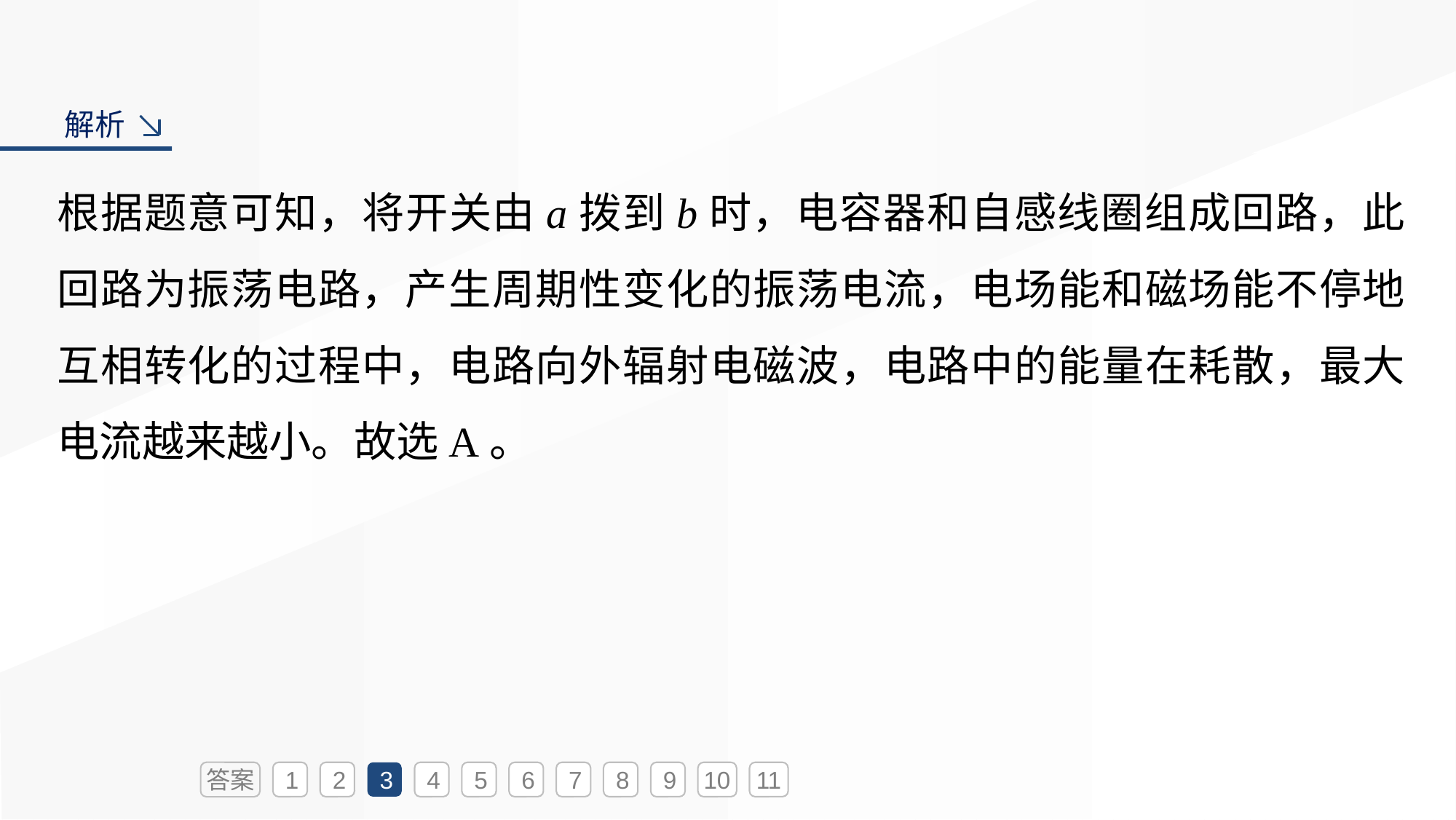

解析

根据题意可知，将开关由a拨到b时，电容器和自感线圈组成回路，此回路为振荡电路，产生周期性变化的振荡电流，电场能和磁场能不停地互相转化的过程中，电路向外辐射电磁波，电路中的能量在耗散，最大电流越来越小。故选A。
答案
1
2
3
4
5
6
7
8
9
10
11